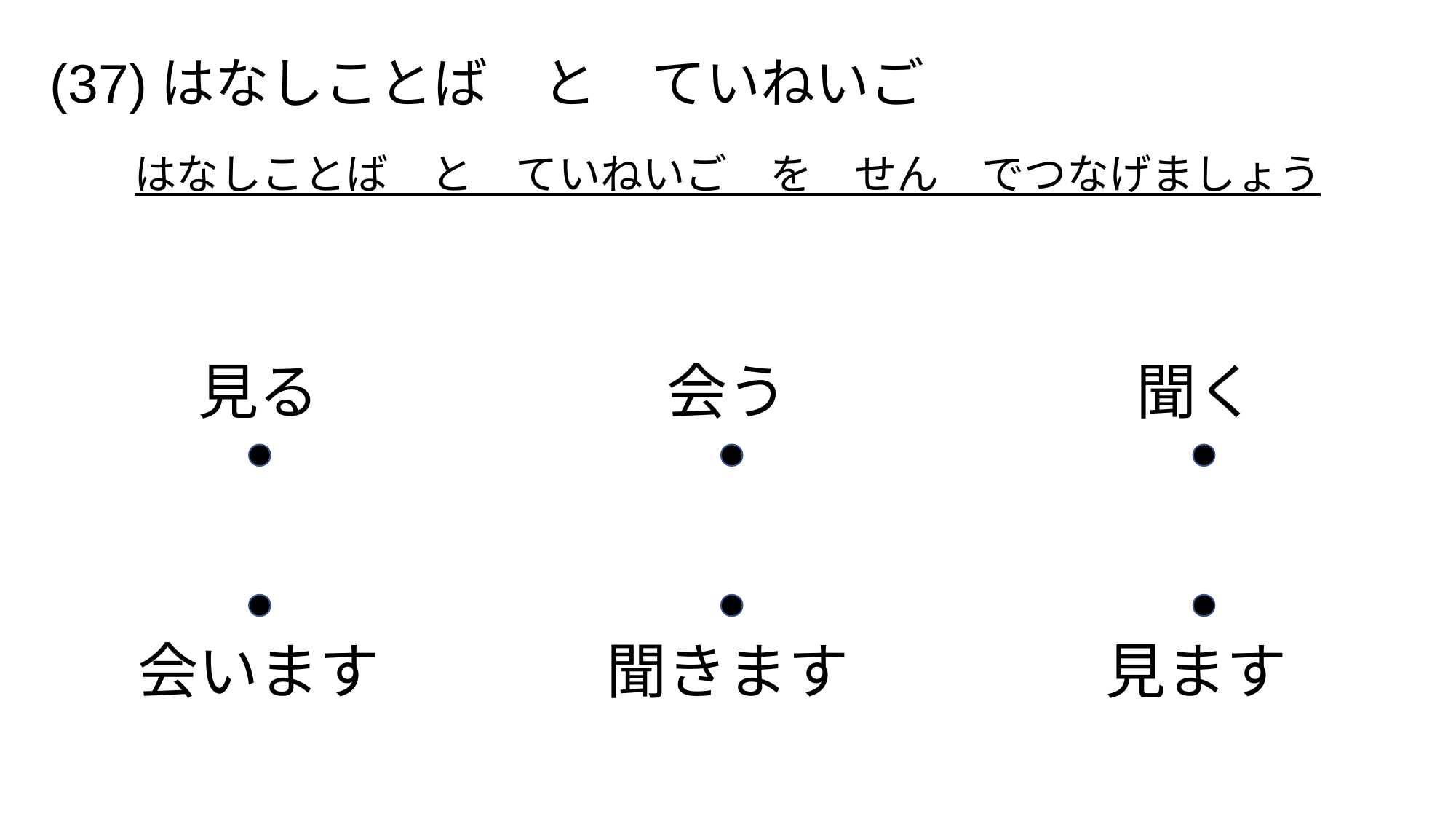

(37)はなしことば　と　ていねいご
はなしことば　と　ていねいご　を　せん　でつなげましょう
見る
会う
聞く

会います
聞きます
見ます